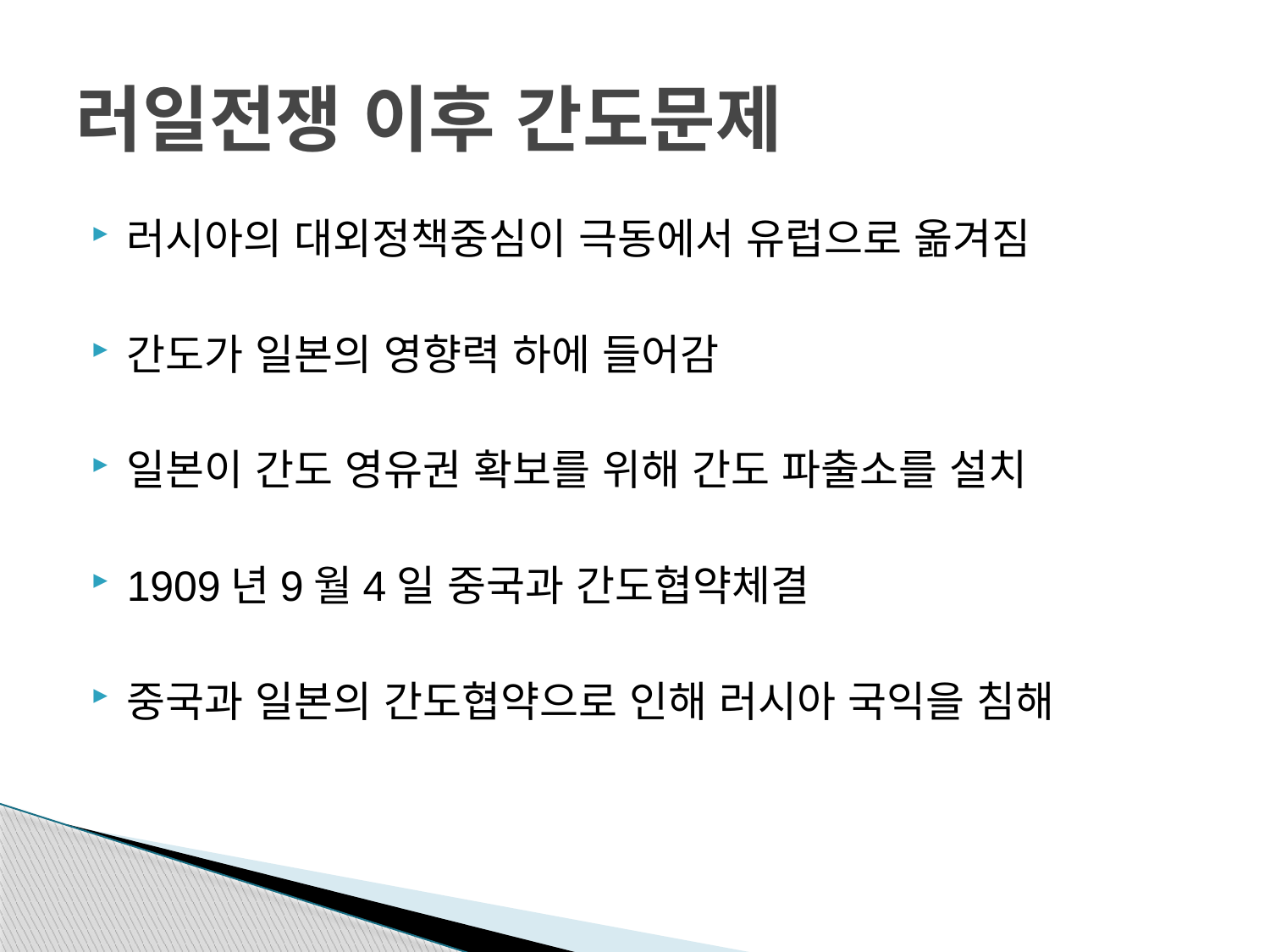

# 러일전쟁 이후 간도문제
러시아의 대외정책중심이 극동에서 유럽으로 옮겨짐

간도가 일본의 영향력 하에 들어감

일본이 간도 영유권 확보를 위해 간도 파출소를 설치

1909년9월4일 중국과 간도협약체결

중국과 일본의 간도협약으로 인해 러시아 국익을 침해